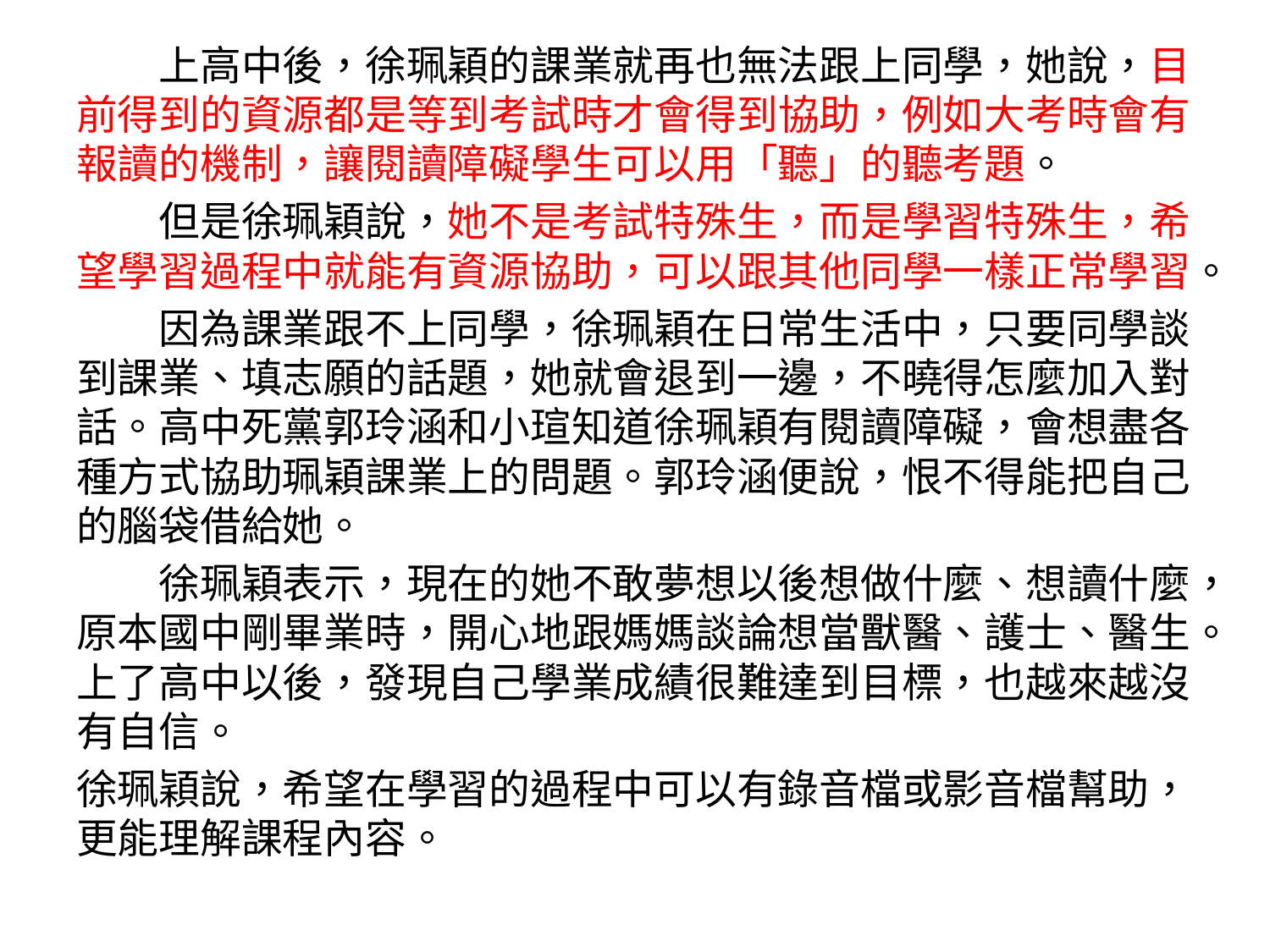

上高中後，徐珮穎的課業就再也無法跟上同學，她說，目前得到的資源都是等到考試時才會得到協助，例如大考時會有報讀的機制，讓閱讀障礙學生可以用「聽」的聽考題。
　　但是徐珮穎說，她不是考試特殊生，而是學習特殊生，希望學習過程中就能有資源協助，可以跟其他同學一樣正常學習。
　　因為課業跟不上同學，徐珮穎在日常生活中，只要同學談到課業、填志願的話題，她就會退到一邊，不曉得怎麼加入對話。高中死黨郭玲涵和小瑄知道徐珮穎有閱讀障礙，會想盡各種方式協助珮穎課業上的問題。郭玲涵便說，恨不得能把自己的腦袋借給她。
　　徐珮穎表示，現在的她不敢夢想以後想做什麼、想讀什麼，原本國中剛畢業時，開心地跟媽媽談論想當獸醫、護士、醫生。上了高中以後，發現自己學業成績很難達到目標，也越來越沒有自信。
徐珮穎說，希望在學習的過程中可以有錄音檔或影音檔幫助，更能理解課程內容。